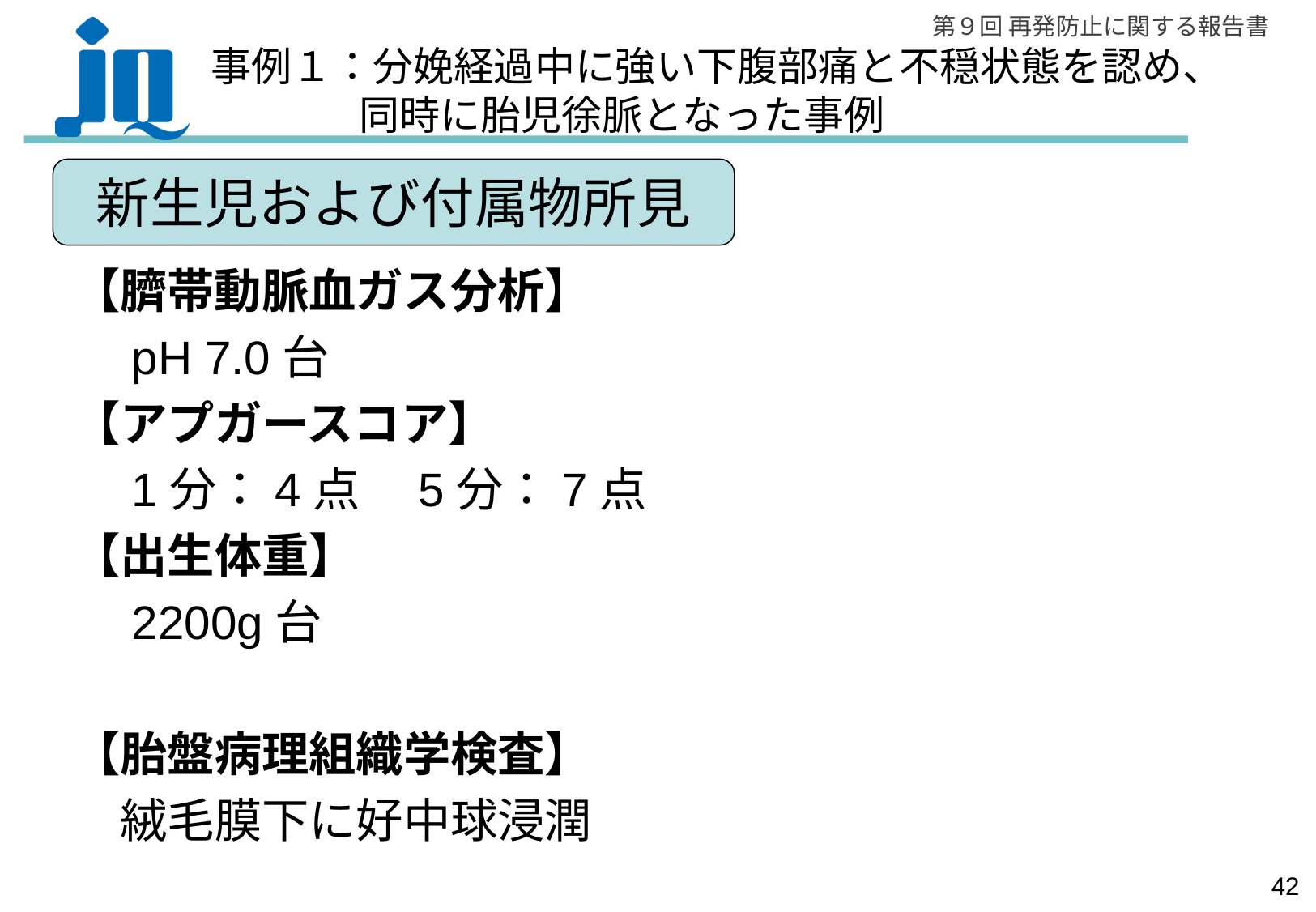

事例１：分娩経過中に強い下腹部痛と不穏状態を認め、
　　　   同時に胎児徐脈となった事例

新生児および付属物所見
【臍帯動脈血ガス分析】
　pH 7.0台
【アプガースコア】
　1分：4点　5分：7点
【出生体重】
　2200g台

【胎盤病理組織学検査】
　絨毛膜下に好中球浸潤
42